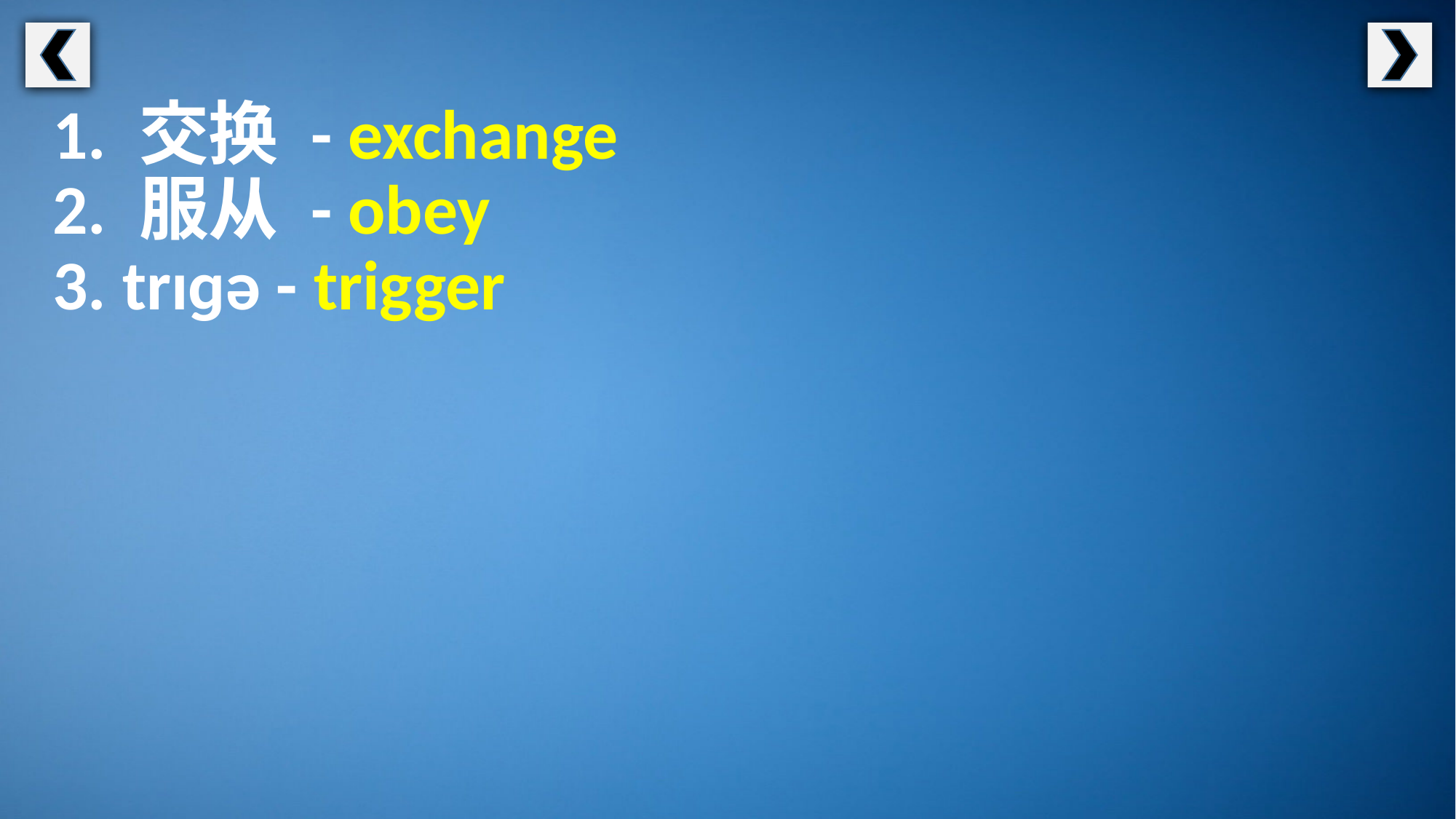

1. 交换 - exchange
2. 服从 - obey
3. trɪɡə - trigger